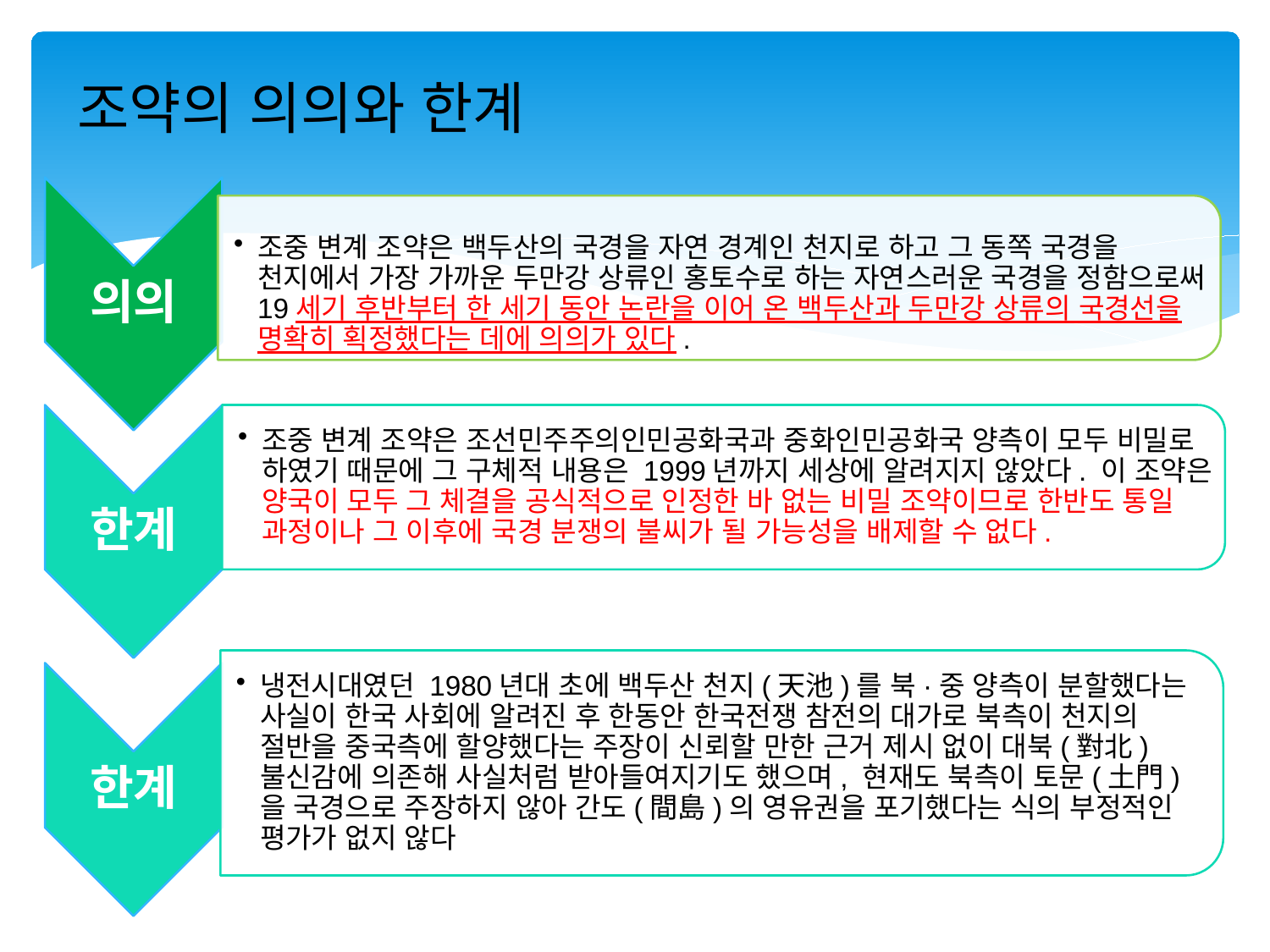

조약의 의의와 한계
의의

조중 변계 조약은 백두산의 국경을 자연 경계인 천지로 하고 그 동쪽 국경을 천지에서 가장 가까운 두만강 상류인 홍토수로 하는 자연스러운 국경을 정함으로써 19세기 후반부터 한 세기 동안 논란을 이어 온 백두산과 두만강 상류의 국경선을 명확히 획정했다는 데에 의의가 있다.
한계
조중 변계 조약은 조선민주주의인민공화국과 중화인민공화국 양측이 모두 비밀로 하였기 때문에 그 구체적 내용은 1999년까지 세상에 알려지지 않았다. 이 조약은 양국이 모두 그 체결을 공식적으로 인정한 바 없는 비밀 조약이므로 한반도 통일 과정이나 그 이후에 국경 분쟁의 불씨가 될 가능성을 배제할 수 없다.
한계
냉전시대였던 1980년대 초에 백두산 천지(天池)를 북·중 양측이 분할했다는 사실이 한국 사회에 알려진 후 한동안 한국전쟁 참전의 대가로 북측이 천지의 절반을 중국측에 할양했다는 주장이 신뢰할 만한 근거 제시 없이 대북(對北) 불신감에 의존해 사실처럼 받아들여지기도 했으며, 현재도 북측이 토문(土門)을 국경으로 주장하지 않아 간도(間島)의 영유권을 포기했다는 식의 부정적인 평가가 없지 않다